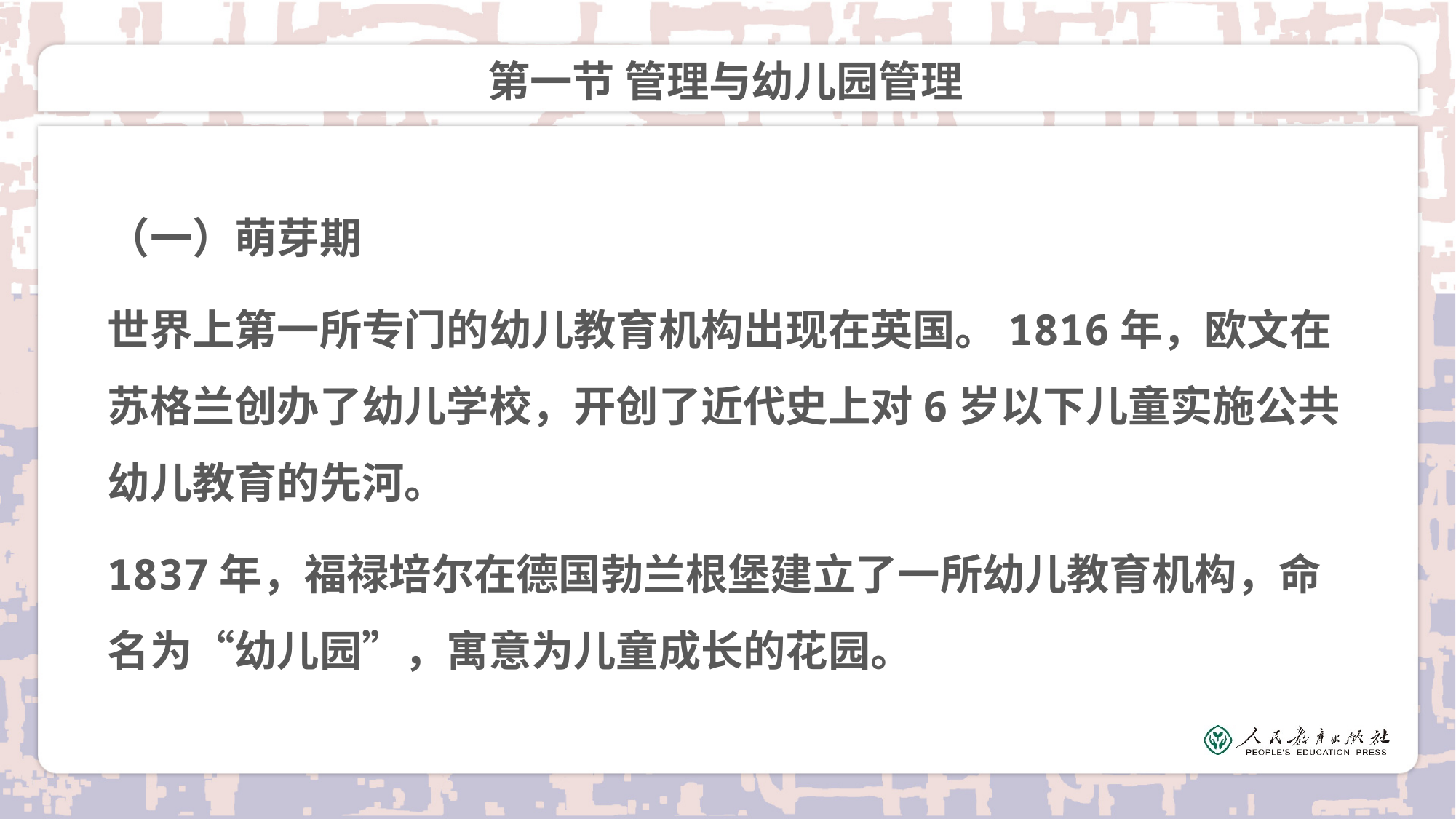

# 第一节 管理与幼儿园管理
（一）萌芽期
世界上第一所专门的幼儿教育机构出现在英国。1816年，欧文在苏格兰创办了幼儿学校，开创了近代史上对6岁以下儿童实施公共幼儿教育的先河。
1837年，福禄培尔在德国勃兰根堡建立了一所幼儿教育机构，命名为“幼儿园”，寓意为儿童成长的花园。